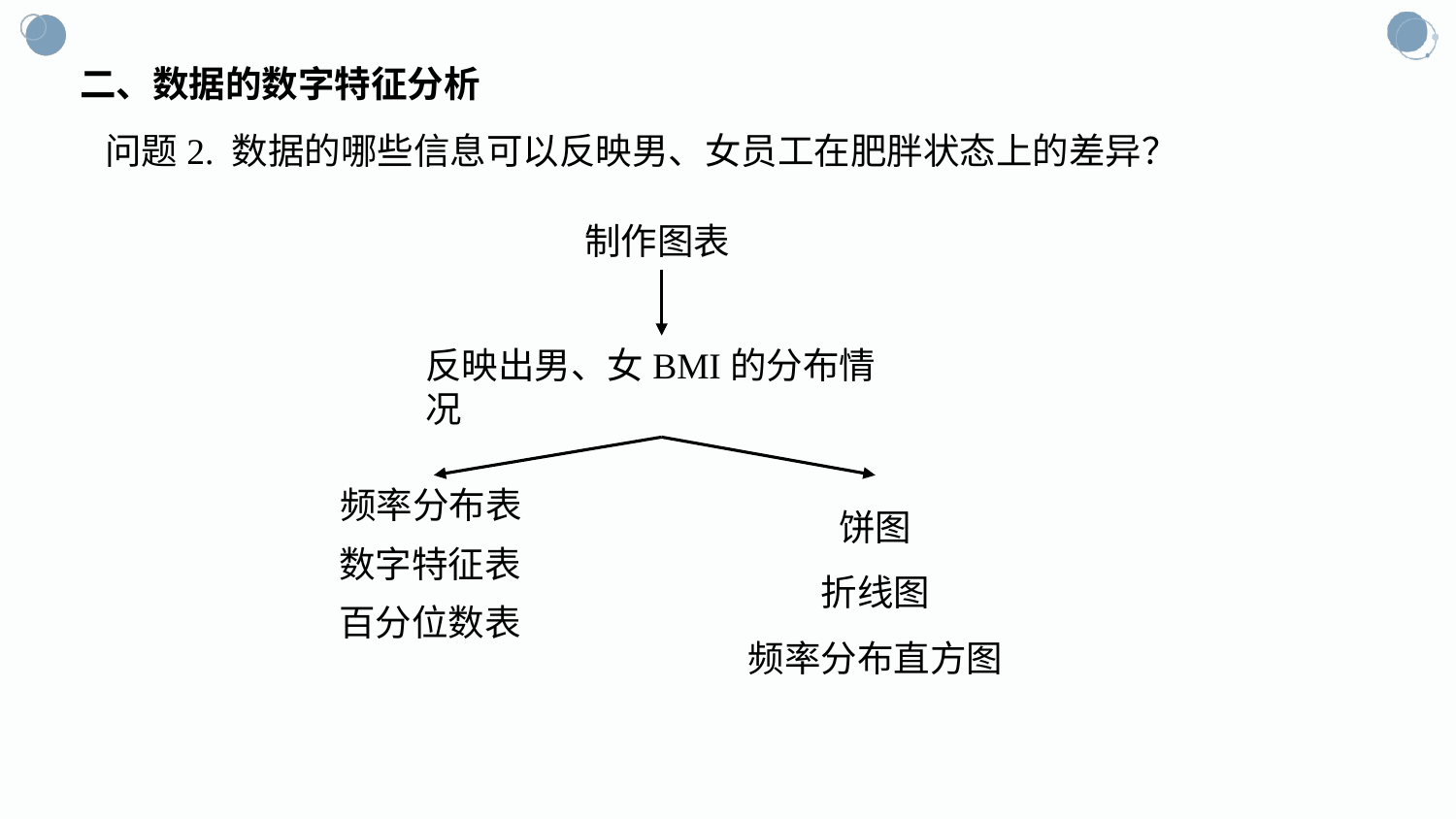

二、数据的数字特征分析
问题2. 数据的哪些信息可以反映男、女员工在肥胖状态上的差异？
制作图表
反映出男、女BMI的分布情况
饼图
折线图
频率分布直方图
频率分布表
数字特征表
百分位数表